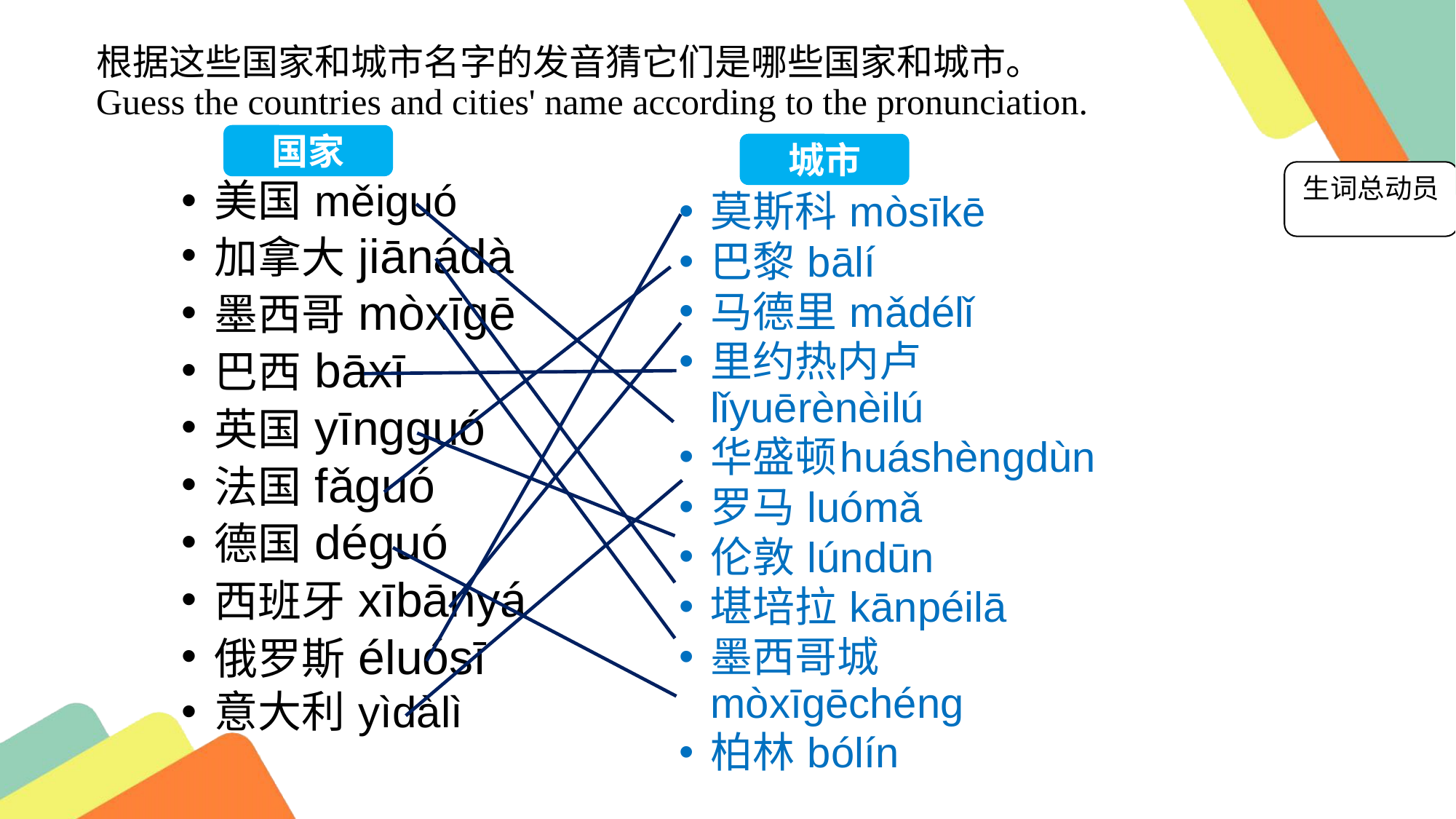

根据这些国家和城市名字的发音猜它们是哪些国家和城市。
Guess the countries and cities' name according to the pronunciation.
国家
城市

美国 měiguó
加拿大 jiānádà
墨西哥 mòxīgē
巴西 bāxī
英国 yīngguó
法国 fǎguó
德国 déguó
西班牙 xībānyá
俄罗斯 éluósī
意大利 yìdàlì

莫斯科 mòsīkē
巴黎 bālí
马德里 mǎdélǐ
里约热内卢 lǐyuērènèilú
华盛顿huáshèngdùn
罗马 luómǎ
伦敦 lúndūn
堪培拉 kānpéilā
墨西哥城 mòxīgēchéng
柏林 bólín
生词总动员